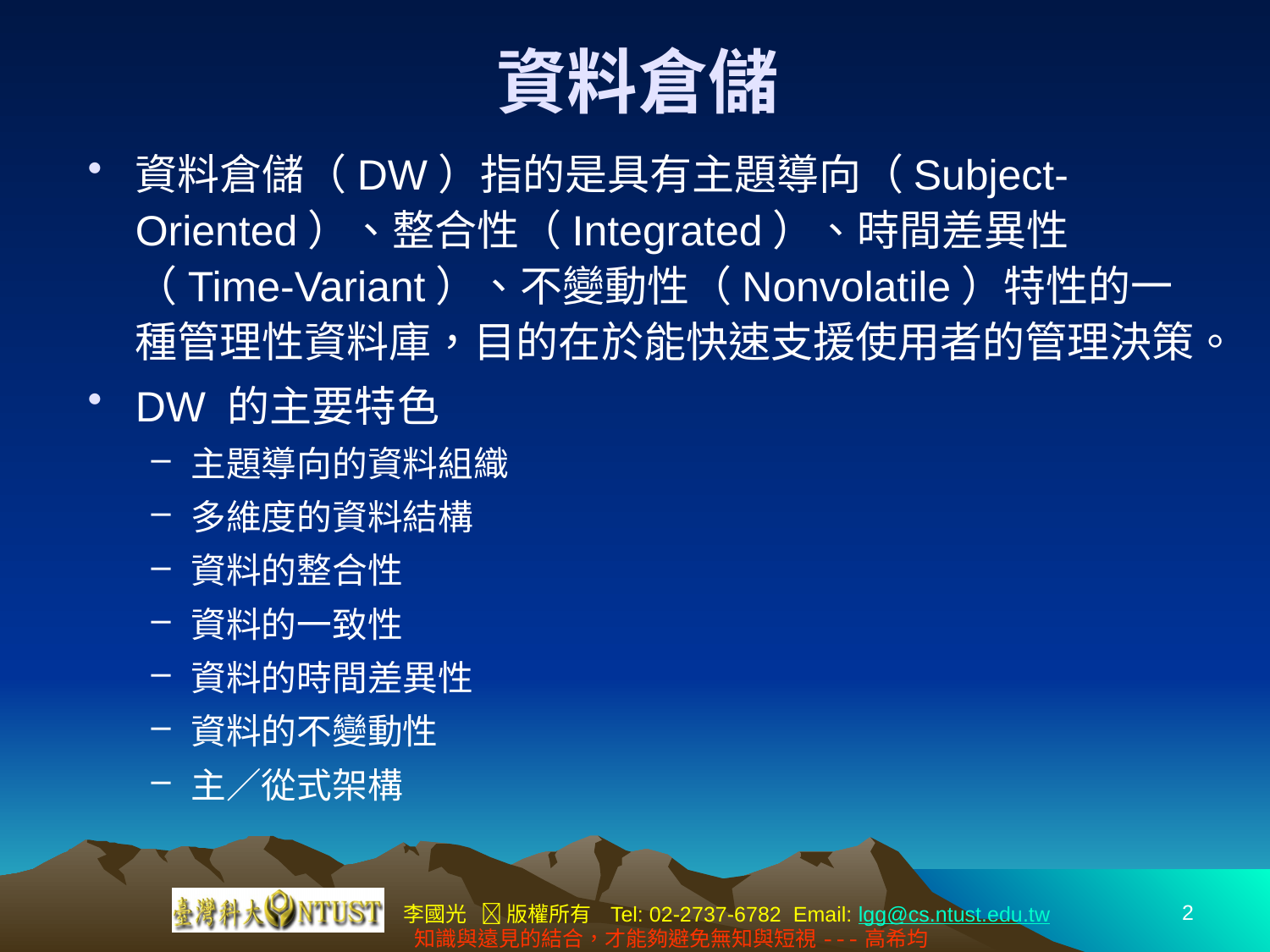

# 資料倉儲
資料倉儲（DW）指的是具有主題導向（Subject-Oriented）、整合性（Integrated）、時間差異性（Time-Variant）、不變動性（Nonvolatile）特性的一種管理性資料庫，目的在於能快速支援使用者的管理決策。
DW 的主要特色
主題導向的資料組織
多維度的資料結構
資料的整合性
資料的一致性
資料的時間差異性
資料的不變動性
主∕從式架構
2